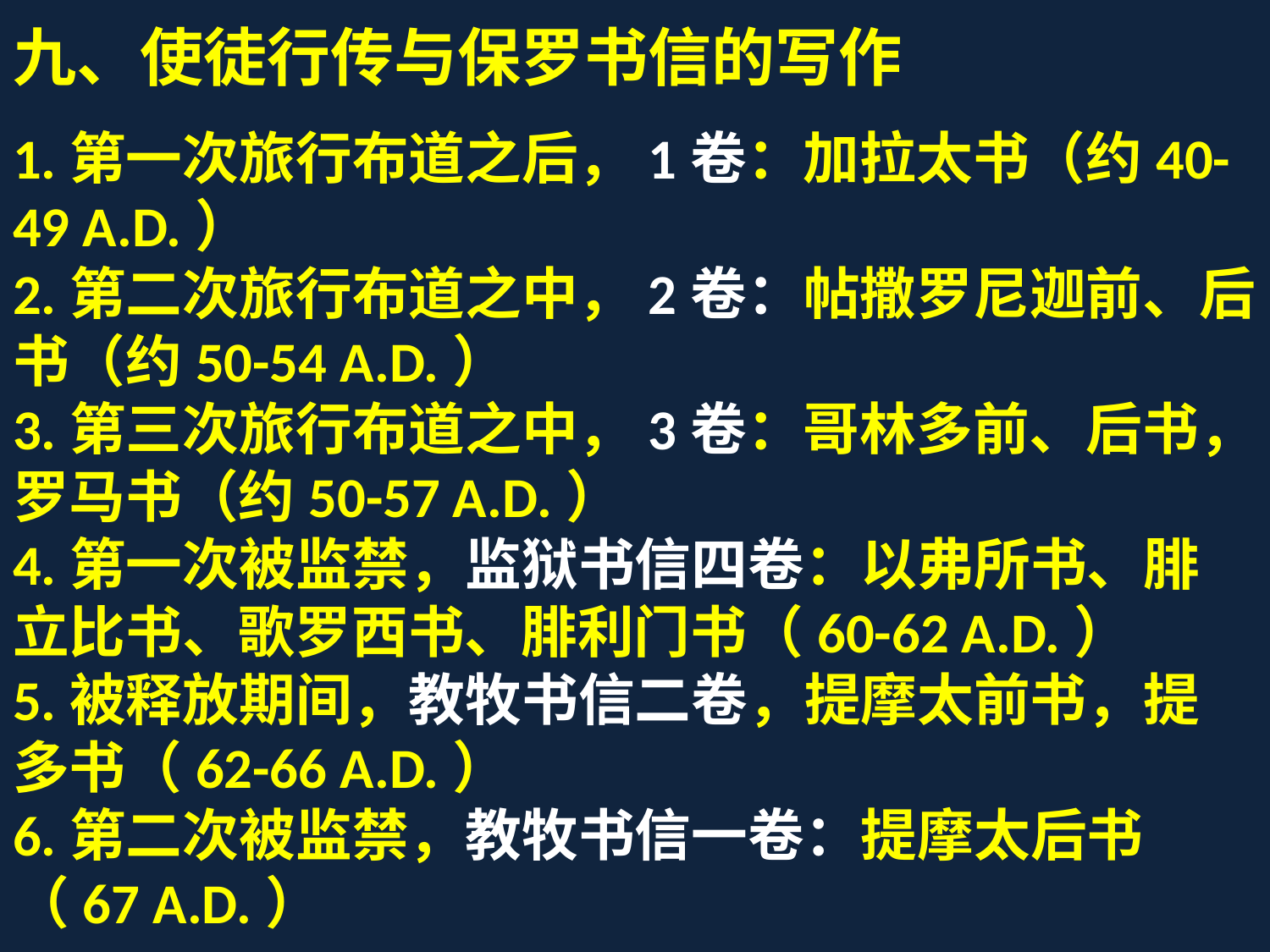

九、使徒行传与保罗书信的写作

1.第一次旅行布道之后，1卷：加拉太书（约40-49 A.D.）
2.第二次旅行布道之中，2卷：帖撒罗尼迦前、后书（约50-54 A.D.）
3.第三次旅行布道之中，3卷：哥林多前、后书，罗马书（约50-57 A.D.）
4.第一次被监禁，监狱书信四卷：以弗所书、腓立比书、歌罗西书、腓利门书（60-62 A.D.）
5.被释放期间，教牧书信二卷，提摩太前书，提多书（62-66 A.D.）
6.第二次被监禁，教牧书信一卷：提摩太后书（67 A.D.）